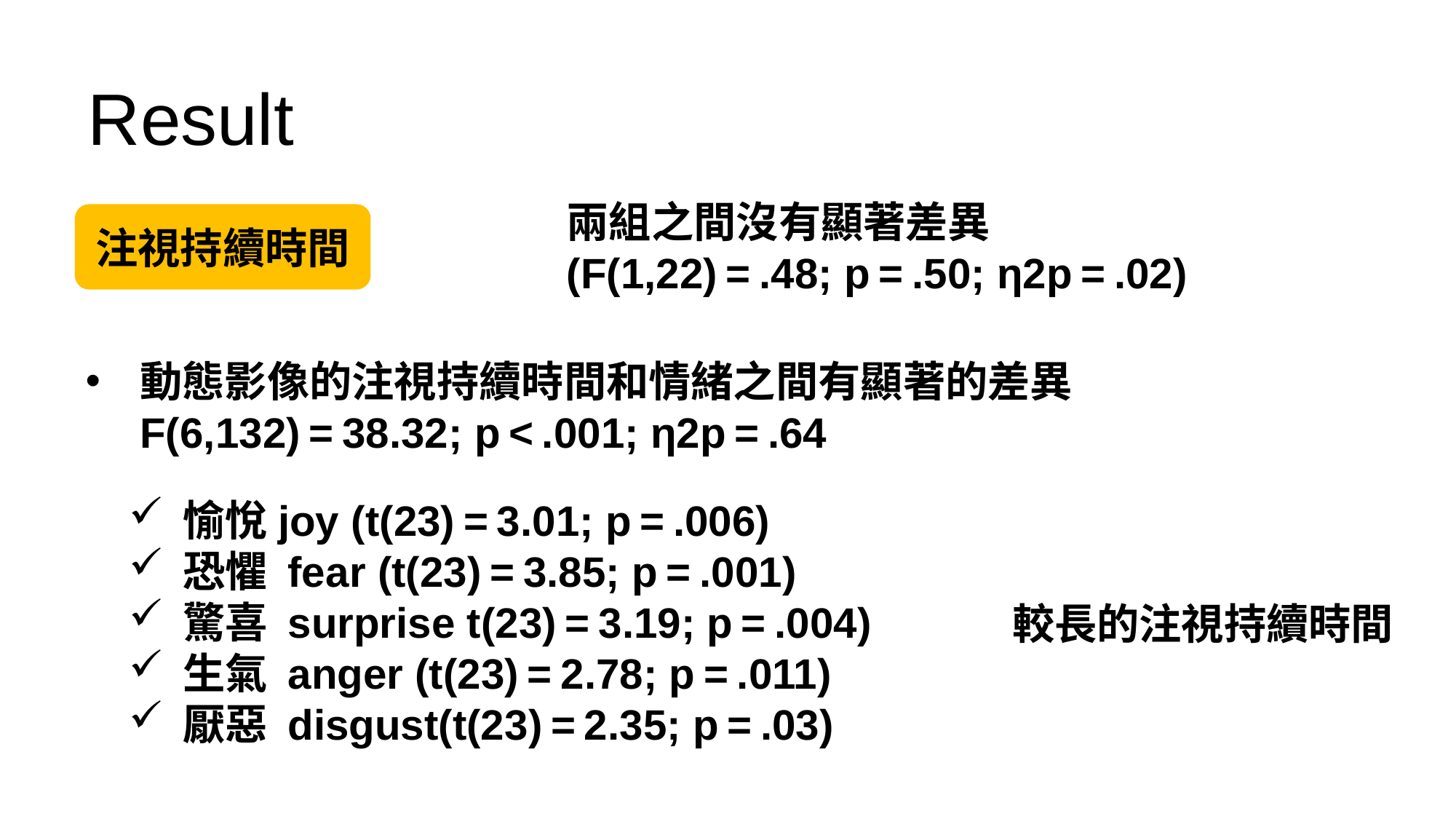

Result
兩組之間沒有顯著差異
(F(1,22) = .48; p = .50; η2p = .02)
注視持續時間
動態影像的注視持續時間和情緒之間有顯著的差異F(6,132) = 38.32; p < .001; η2p = .64
愉悅joy (t(23) = 3.01; p = .006)
恐懼 fear (t(23) = 3.85; p = .001)
驚喜 surprise t(23) = 3.19; p = .004)
生氣 anger (t(23) = 2.78; p = .011)
厭惡 disgust(t(23) = 2.35; p = .03)
較長的注視持續時間